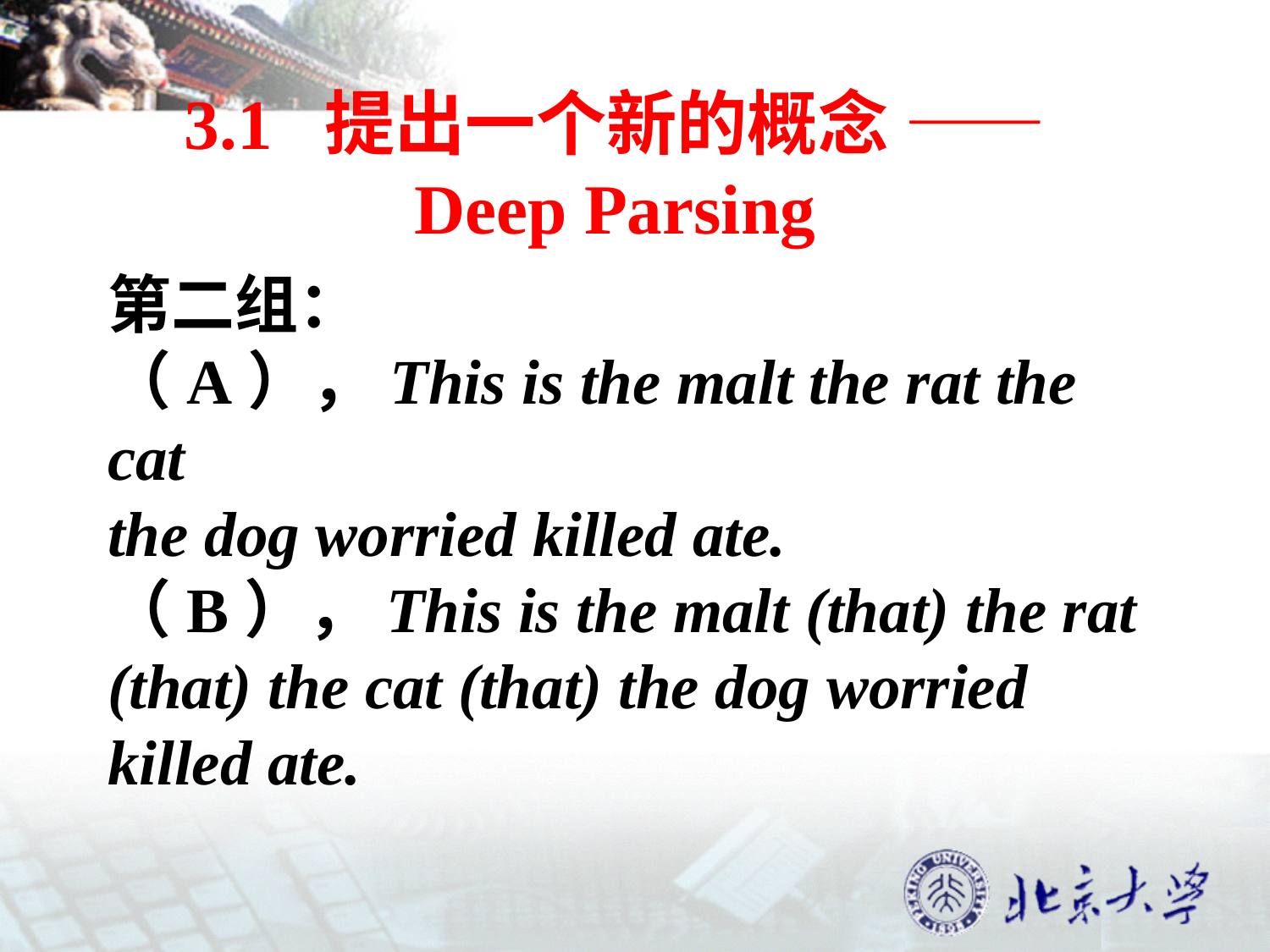

3.1  提出一个新的概念 —— Deep Parsing
第二组：
（A），This is the malt the rat the cat
the dog worried killed ate.
（B），This is the malt (that) the rat
(that) the cat (that) the dog worried
killed ate.